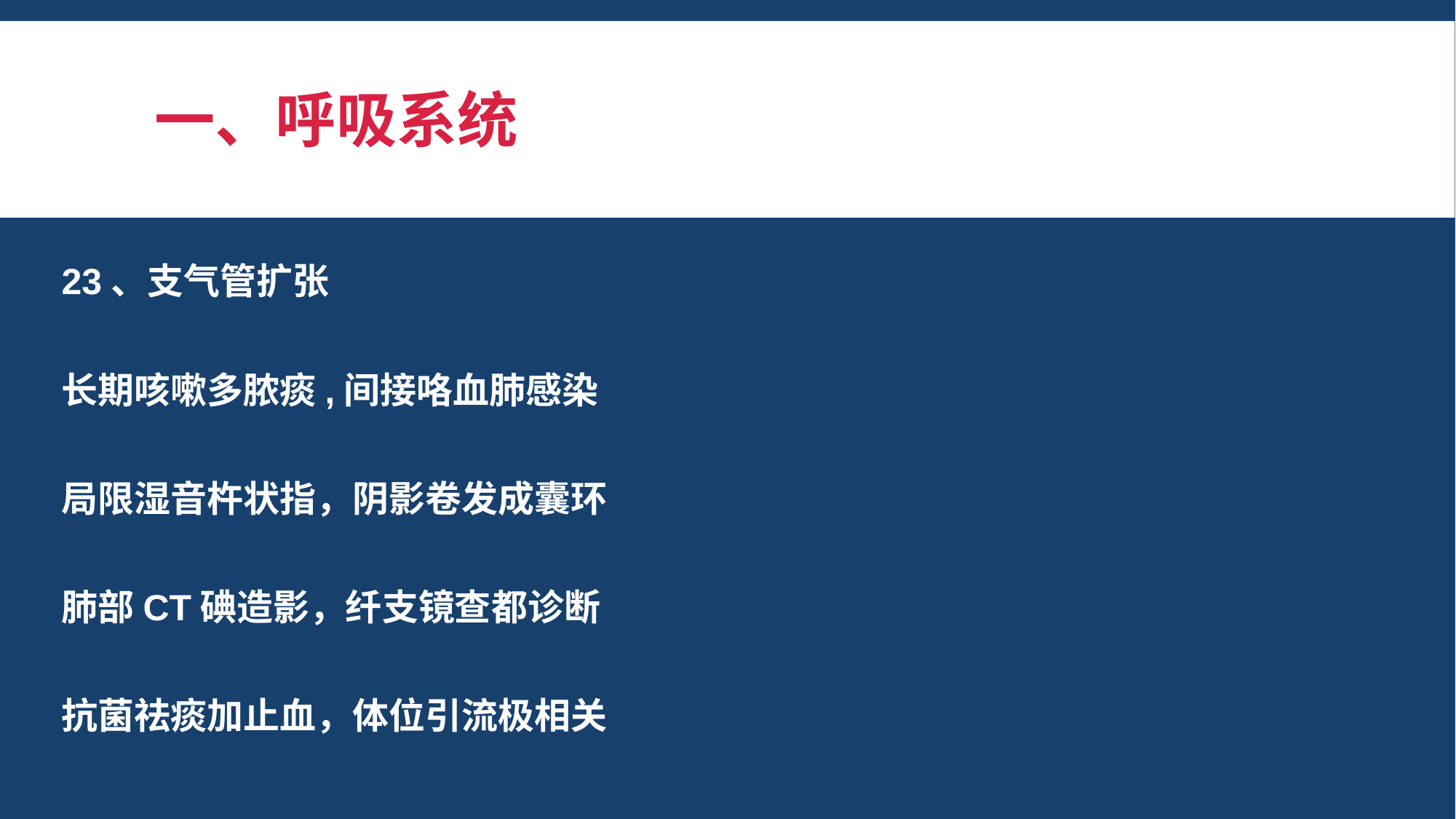

# 一、呼吸系统
23、支气管扩张
长期咳嗽多脓痰,间接咯血肺感染
局限湿音杵状指，阴影卷发成囊环
肺部CT碘造影，纤支镜查都诊断
抗菌祛痰加止血，体位引流极相关